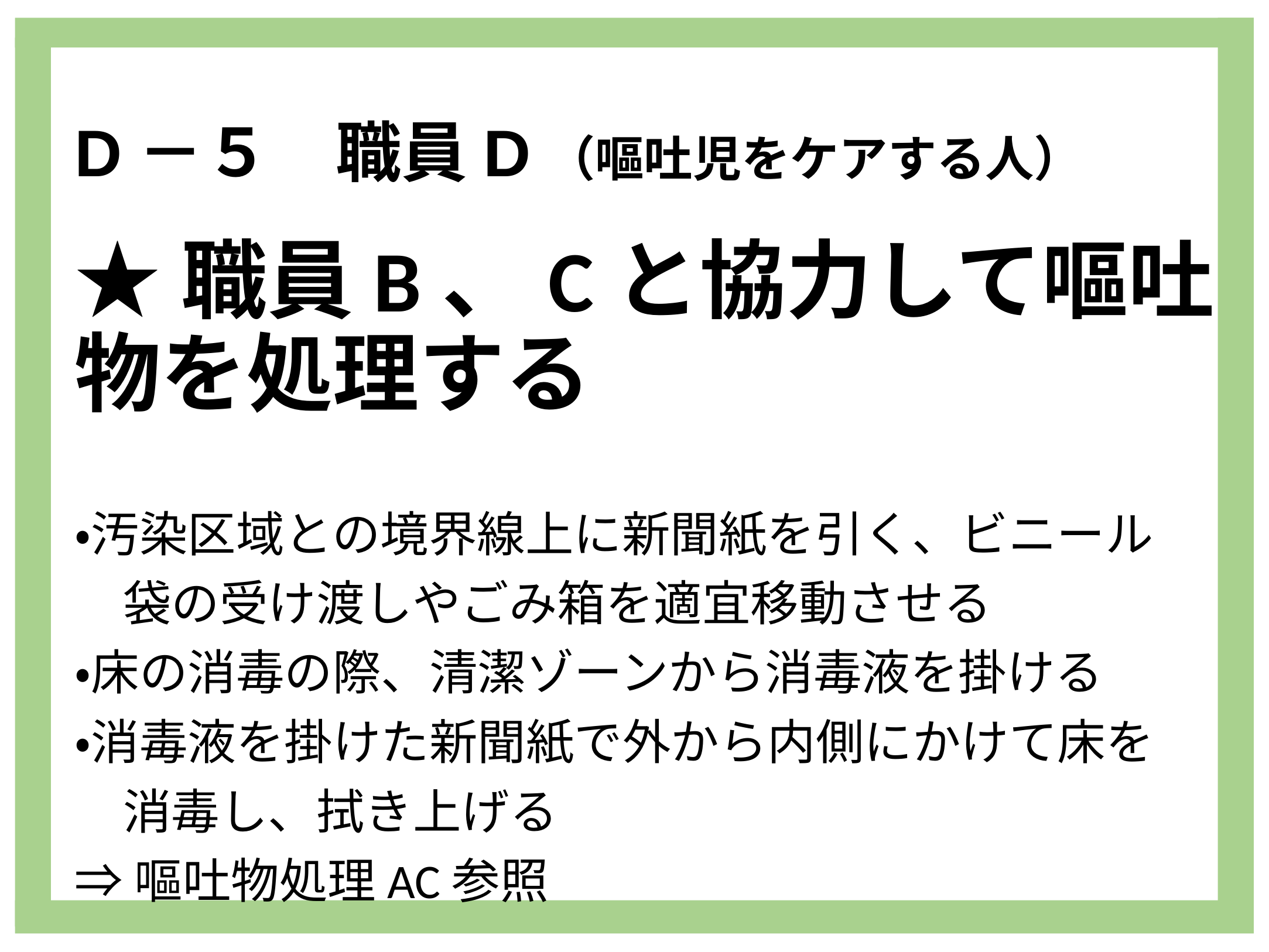

# D－５　職員D（嘔吐児をケアする人）
★職員B、Cと協力して嘔吐物を処理する

・汚染区域との境界線上に新聞紙を引く、ビニール
　袋の受け渡しやごみ箱を適宜移動させる
・床の消毒の際、清潔ゾーンから消毒液を掛ける
・消毒液を掛けた新聞紙で外から内側にかけて床を
　消毒し、拭き上げる
⇒嘔吐物処理AC参照